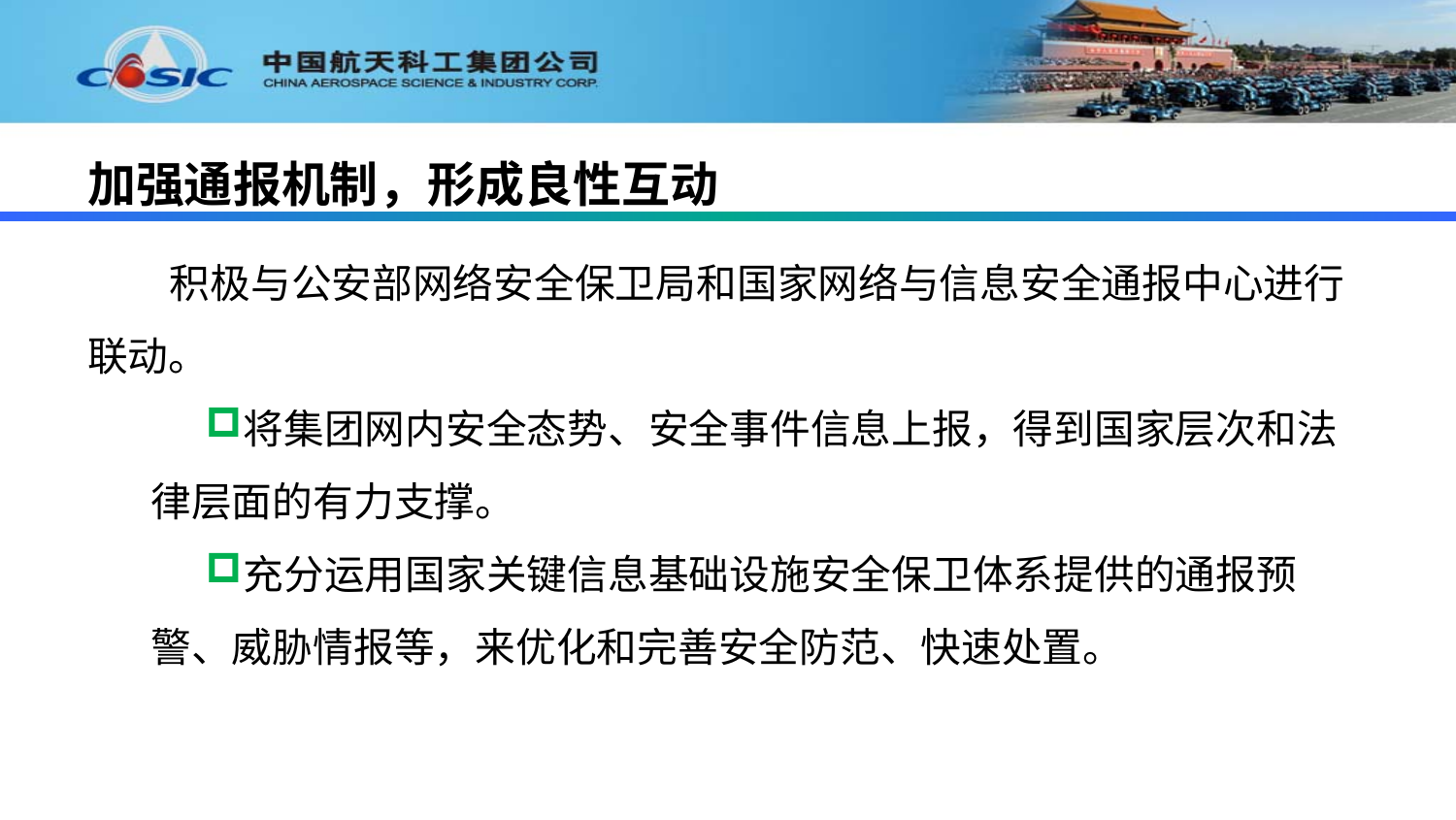

# 加强通报机制，形成良性互动

  积极与公安部网络安全保卫局和国家网络与信息安全通报中心进行联动。
将集团网内安全态势、安全事件信息上报，得到国家层次和法律层面的有力支撑。
充分运用国家关键信息基础设施安全保卫体系提供的通报预警、威胁情报等，来优化和完善安全防范、快速处置。